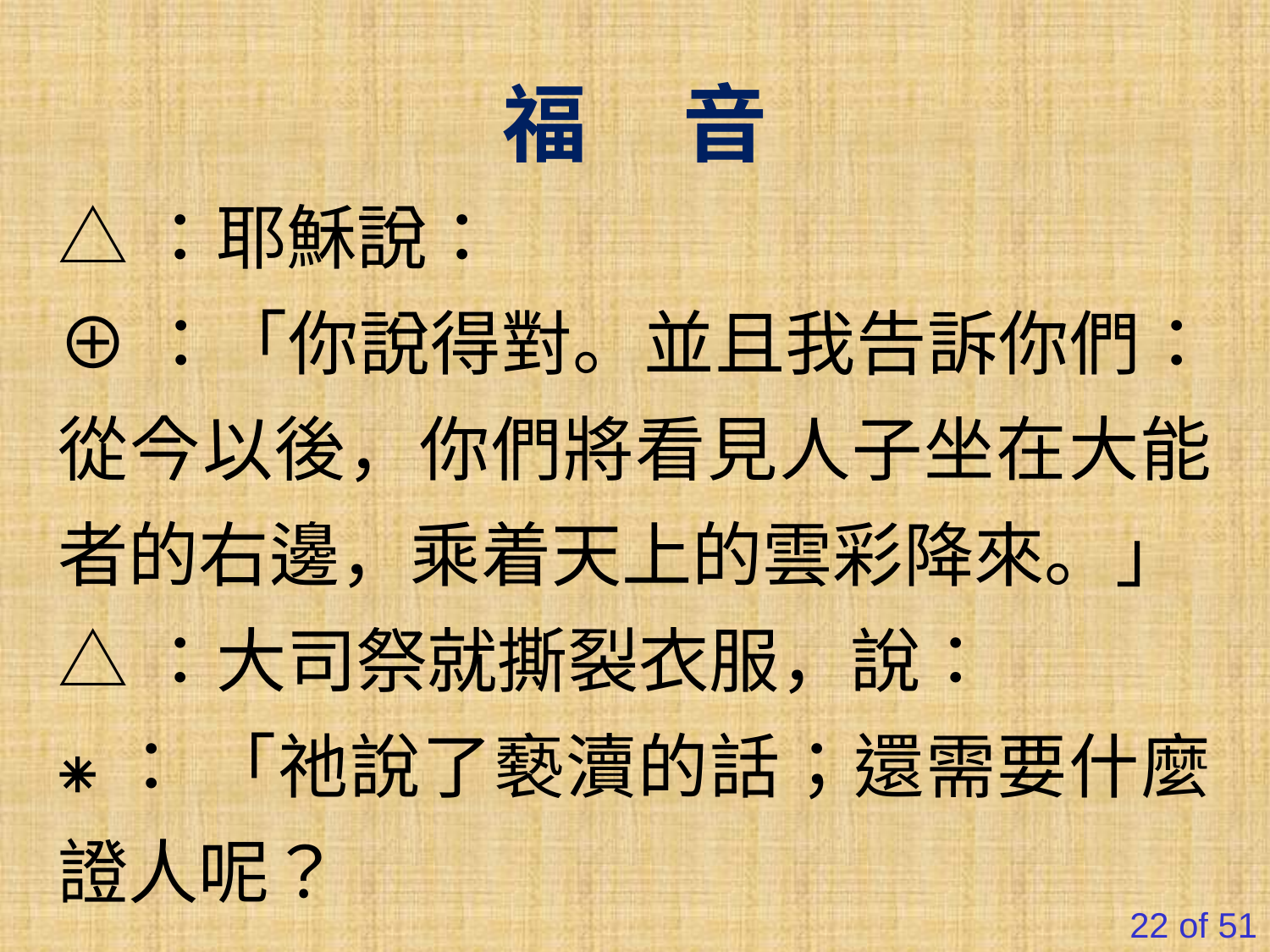

福     音
△：耶穌說：
⊕：「你說得對。並且我告訴你們：從今以後，你們將看見人子坐在大能者的右邊，乘着天上的雲彩降來。」
△：大司祭就撕裂衣服，說：
⁕： 「祂說了褻瀆的話；還需要什麼證人呢？
22 of 51